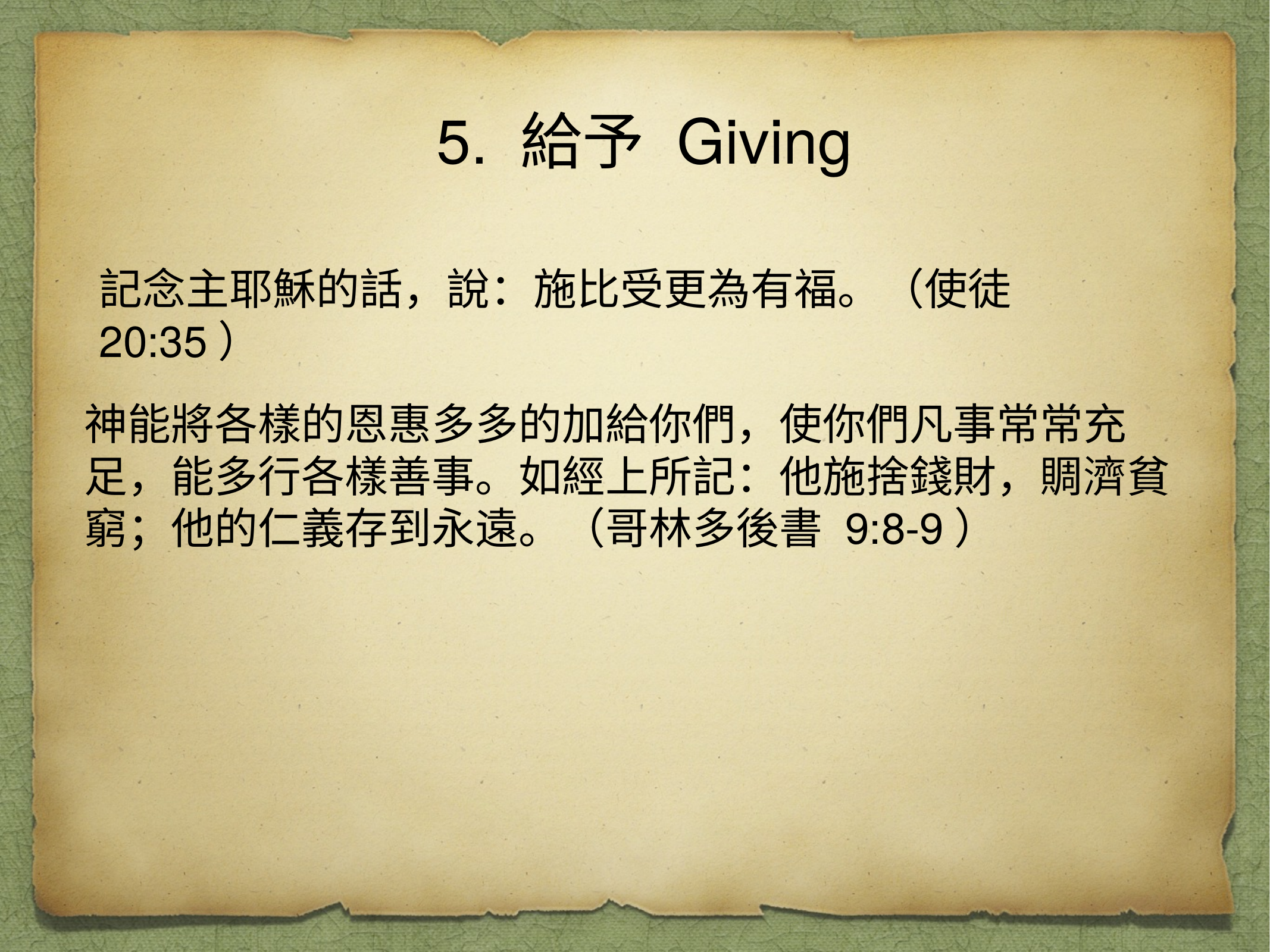

5. 給予 Giving
記念主耶穌的話，說：施比受更為有福。（使徒 20:35）
神能將各樣的恩惠多多的加給你們，使你們凡事常常充足，能多行各樣善事。如經上所記：他施捨錢財，賙濟貧窮；他的仁義存到永遠。（哥林多後書 9:8-9）